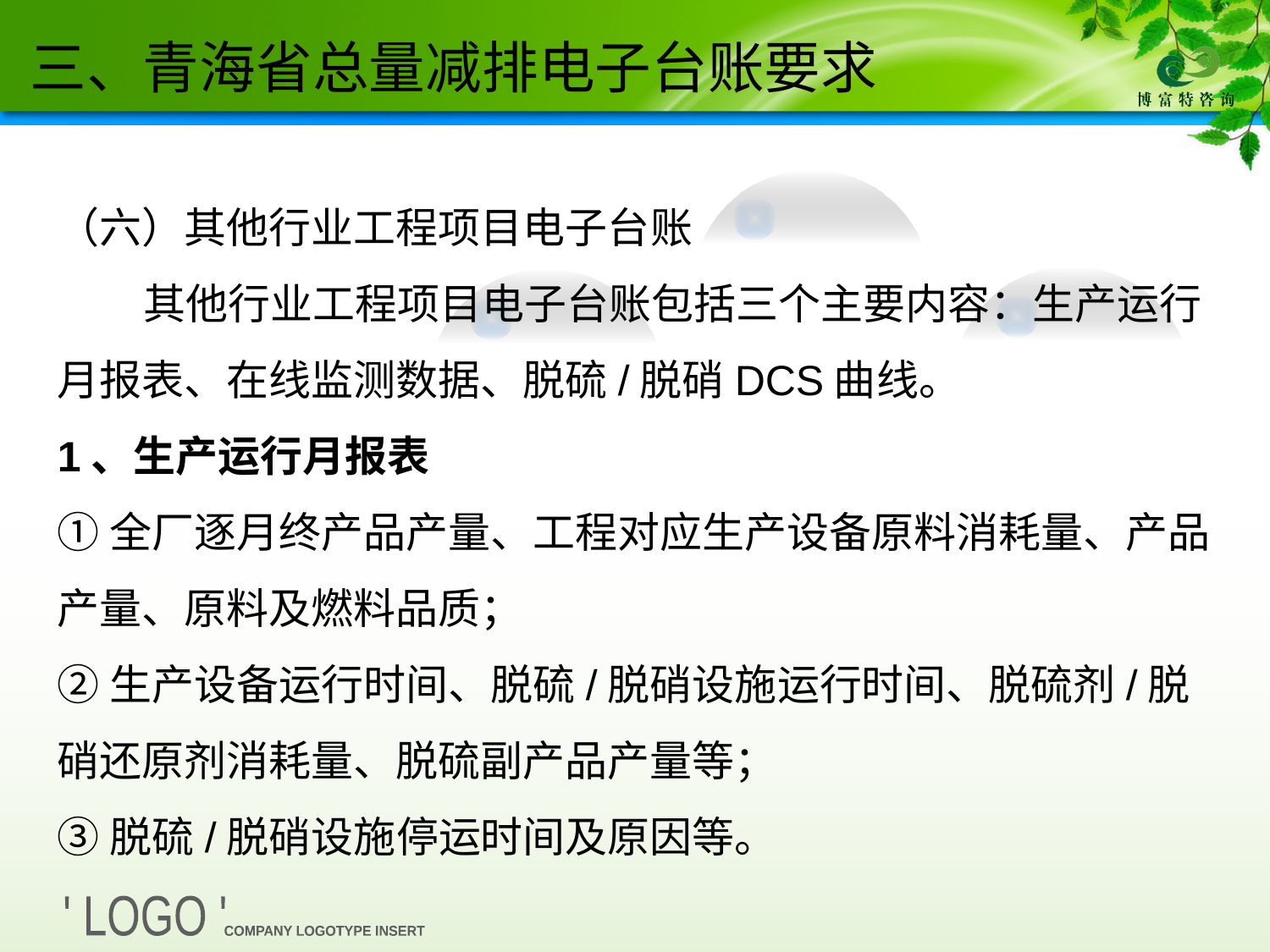

三、青海省总量减排电子台账要求

（六）其他行业工程项目电子台账
        其他行业工程项目电子台账包括三个主要内容：生产运行月报表、在线监测数据、脱硫/脱硝DCS曲线。
1、生产运行月报表
①全厂逐月终产品产量、工程对应生产设备原料消耗量、产品产量、原料及燃料品质；
②生产设备运行时间、脱硫/脱硝设施运行时间、脱硫剂/脱硝还原剂消耗量、脱硫副产品产量等；
③脱硫/脱硝设施停运时间及原因等。